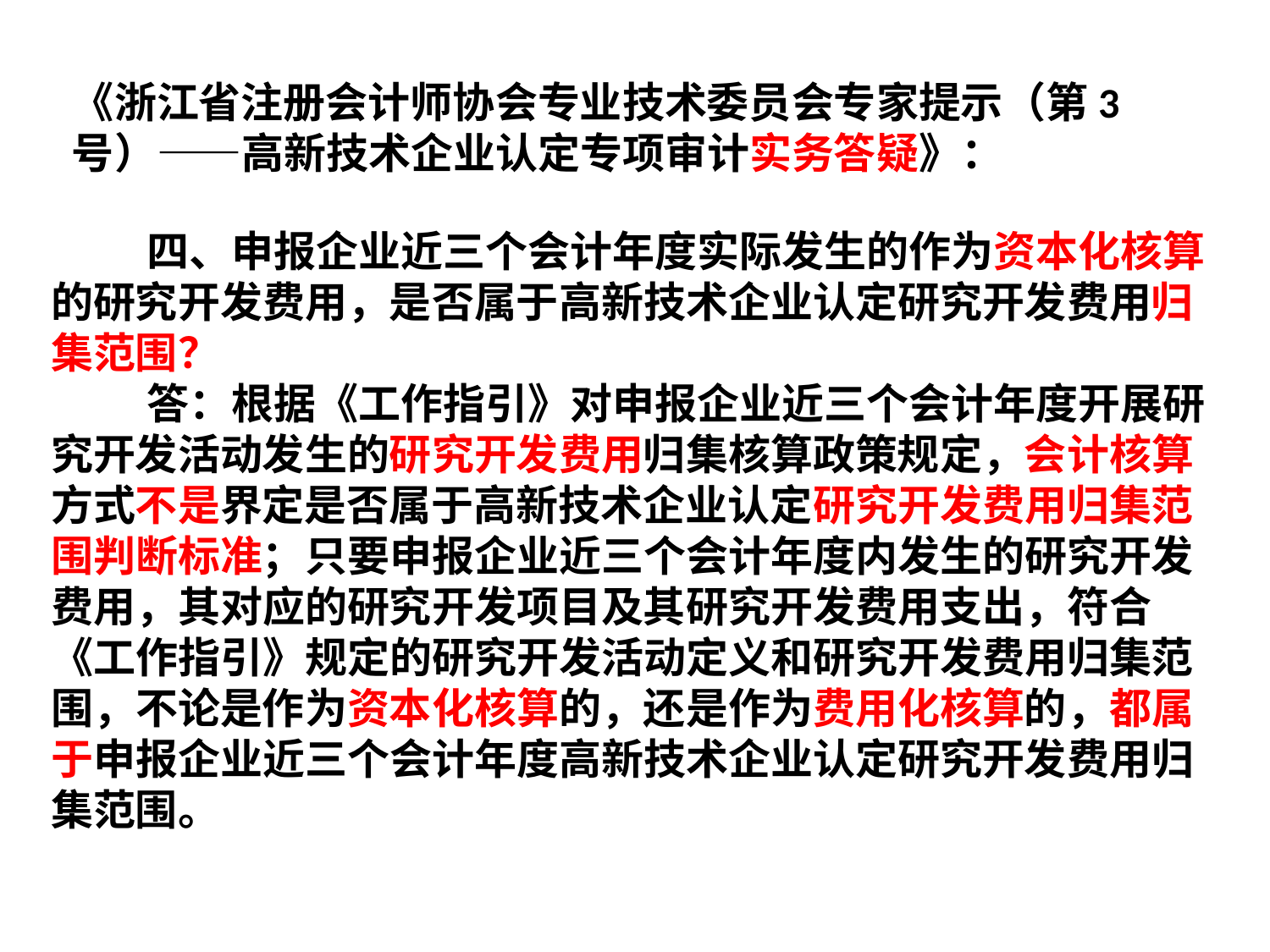

《浙江省注册会计师协会专业技术委员会专家提示（第3号）——高新技术企业认定专项审计实务答疑》：
         四、申报企业近三个会计年度实际发生的作为资本化核算的研究开发费用，是否属于高新技术企业认定研究开发费用归集范围？
         答：根据《工作指引》对申报企业近三个会计年度开展研究开发活动发生的研究开发费用归集核算政策规定，会计核算方式不是界定是否属于高新技术企业认定研究开发费用归集范围判断标准；只要申报企业近三个会计年度内发生的研究开发费用，其对应的研究开发项目及其研究开发费用支出，符合《工作指引》规定的研究开发活动定义和研究开发费用归集范围，不论是作为资本化核算的，还是作为费用化核算的，都属于申报企业近三个会计年度高新技术企业认定研究开发费用归集范围。